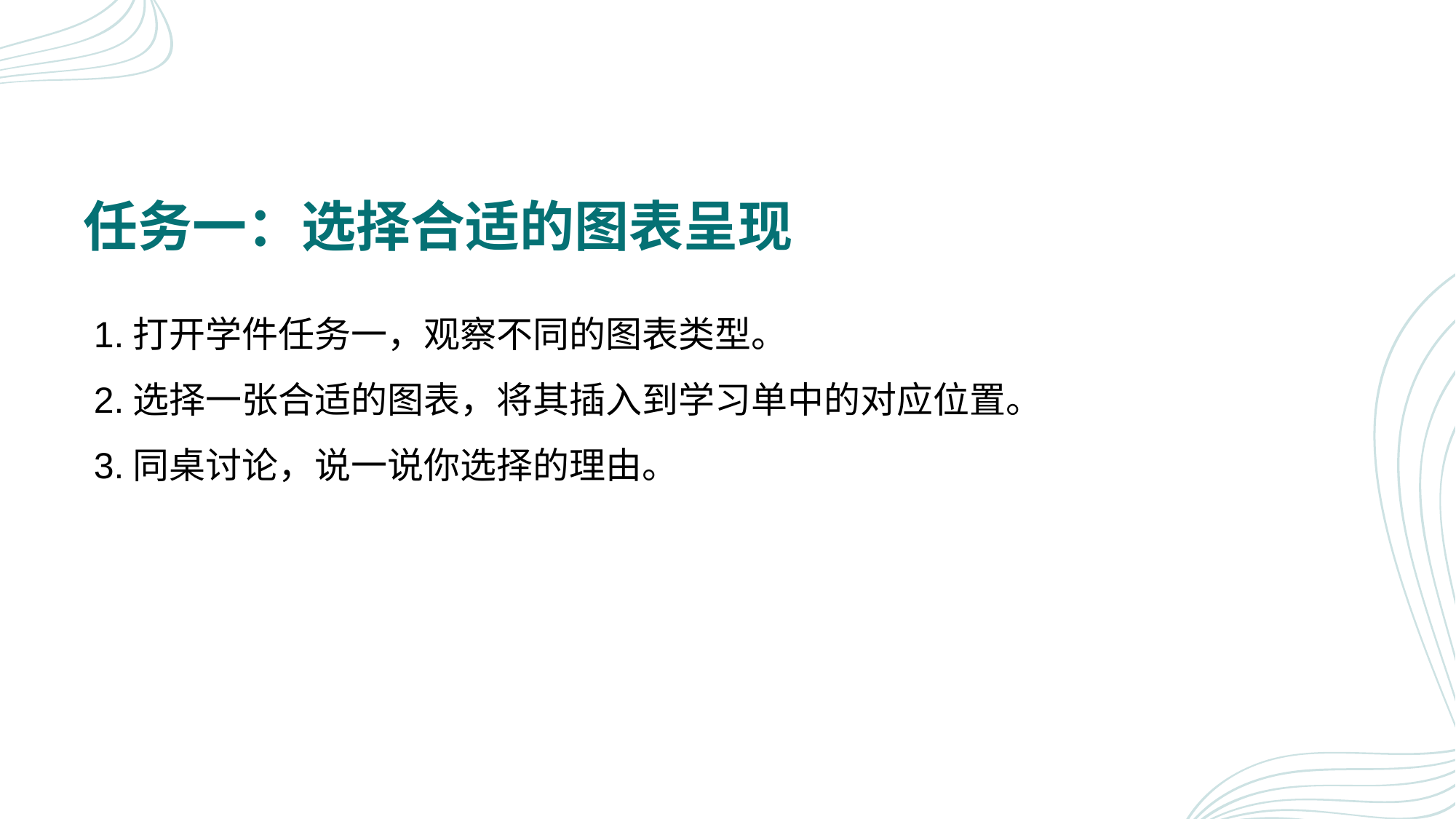

# 任务一：选择合适的图表呈现
1.打开学件任务一，观察不同的图表类型。
2.选择一张合适的图表，将其插入到学习单中的对应位置。
3.同桌讨论，说一说你选择的理由。